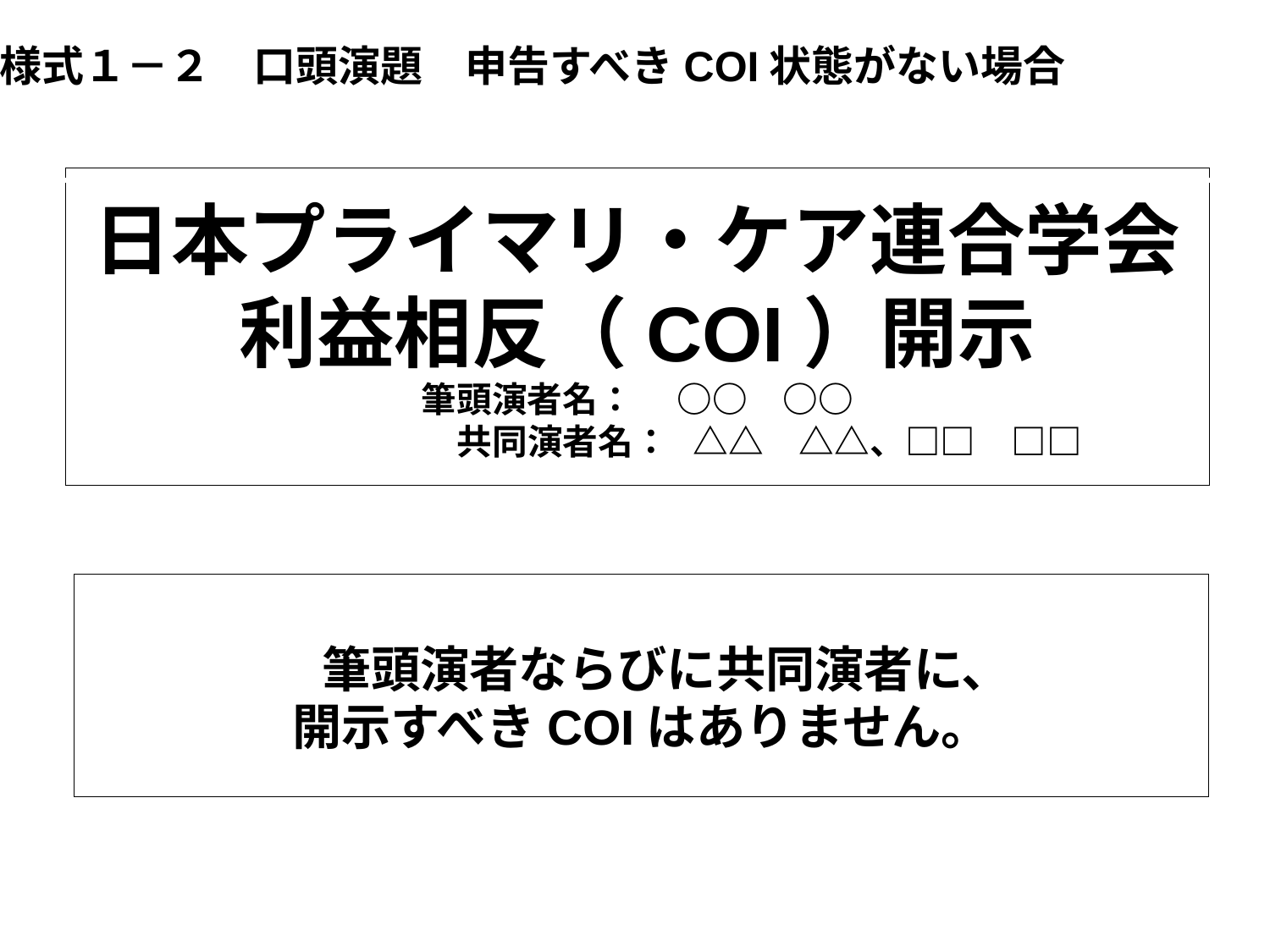

様式１－２　口頭演題　申告すべきCOI状態がない場合
# 日本プライマリ・ケア連合学会 利益相反（COI）開示 筆頭演者名：　 ○○　○○ 　　　　　　　 共同演者名：   △△　△△、□□　□□

　筆頭演者ならびに共同演者に、
開示すべきCOIはありません。